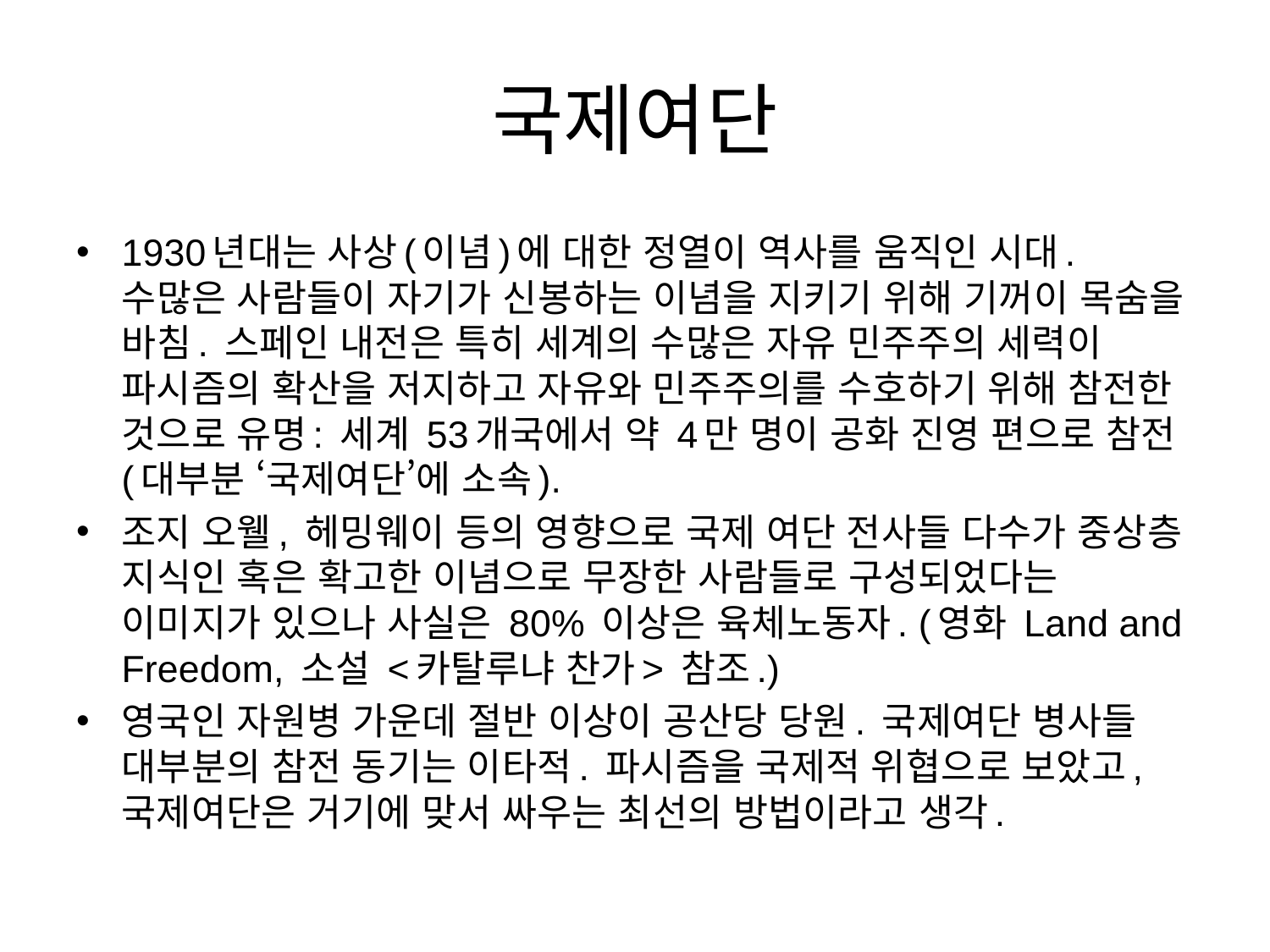

# 국제여단
1930년대는 사상(이념)에 대한 정열이 역사를 움직인 시대. 수많은 사람들이 자기가 신봉하는 이념을 지키기 위해 기꺼이 목숨을 바침. 스페인 내전은 특히 세계의 수많은 자유 민주주의 세력이 파시즘의 확산을 저지하고 자유와 민주주의를 수호하기 위해 참전한 것으로 유명: 세계 53개국에서 약 4만 명이 공화 진영 편으로 참전(대부분 ‘국제여단’에 소속).
조지 오웰, 헤밍웨이 등의 영향으로 국제 여단 전사들 다수가 중상층 지식인 혹은 확고한 이념으로 무장한 사람들로 구성되었다는 이미지가 있으나 사실은 80% 이상은 육체노동자. (영화 Land and Freedom, 소설 <카탈루냐 찬가> 참조.)
영국인 자원병 가운데 절반 이상이 공산당 당원. 국제여단 병사들 대부분의 참전 동기는 이타적. 파시즘을 국제적 위협으로 보았고, 국제여단은 거기에 맞서 싸우는 최선의 방법이라고 생각.